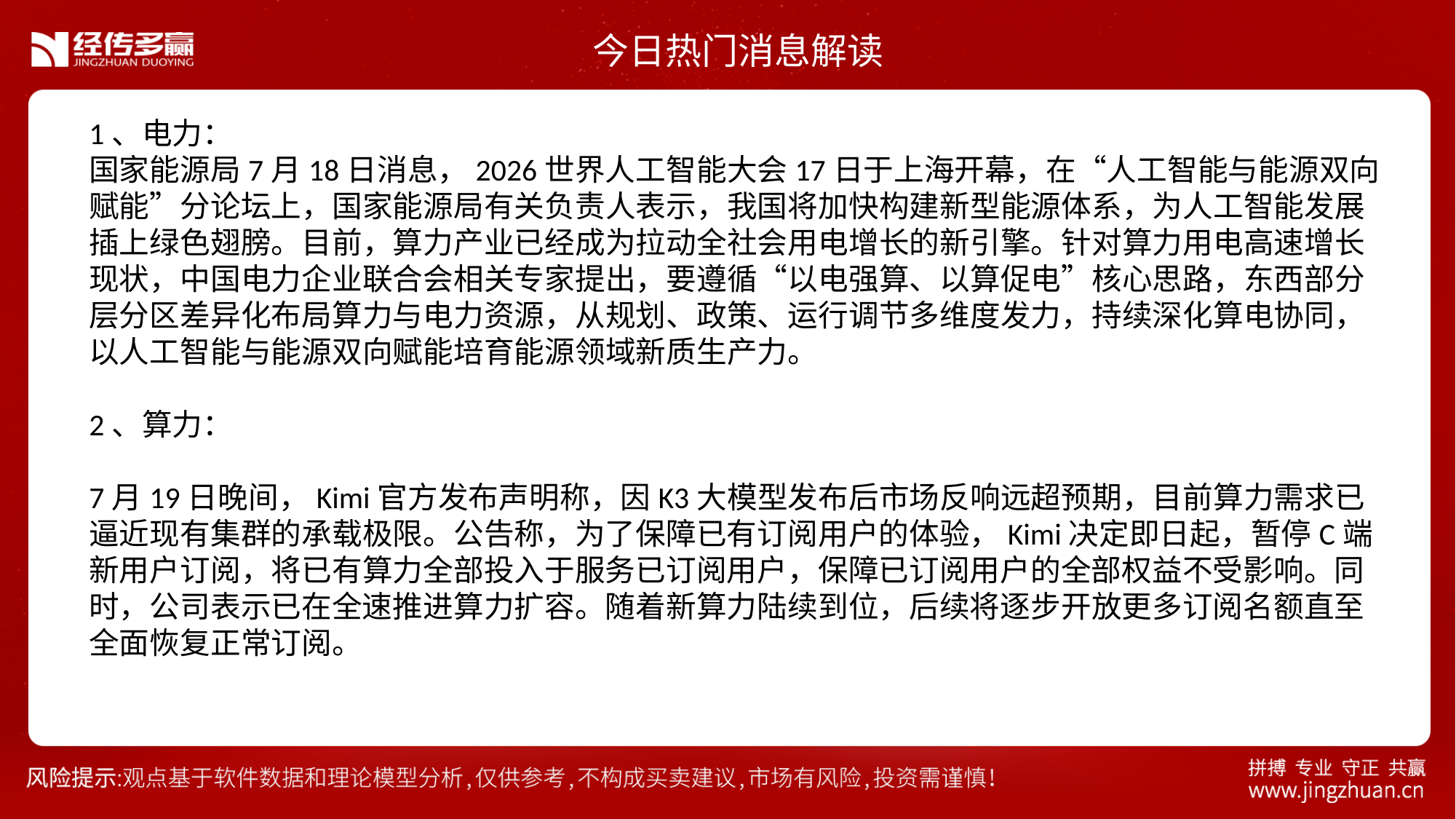

今日热门消息解读
1、电力：
国家能源局7月18日消息，2026世界人工智能大会17日于上海开幕，在“人工智能与能源双向赋能”分论坛上，国家能源局有关负责人表示，我国将加快构建新型能源体系，为人工智能发展插上绿色翅膀。目前，算力产业已经成为拉动全社会用电增长的新引擎。针对算力用电高速增长现状，中国电力企业联合会相关专家提出，要遵循“以电强算、以算促电”核心思路，东西部分层分区差异化布局算力与电力资源，从规划、政策、运行调节多维度发力，持续深化算电协同，以人工智能与能源双向赋能培育能源领域新质生产力。

2、算力：

7月19日晚间，Kimi官方发布声明称，因K3大模型发布后市场反响远超预期，目前算力需求已逼近现有集群的承载极限。公告称，为了保障已有订阅用户的体验，Kimi决定即日起，暂停C端新用户订阅，将已有算力全部投入于服务已订阅用户，保障已订阅用户的全部权益不受影响。同时，公司表示已在全速推进算力扩容。随着新算力陆续到位，后续将逐步开放更多订阅名额直至全面恢复正常订阅。